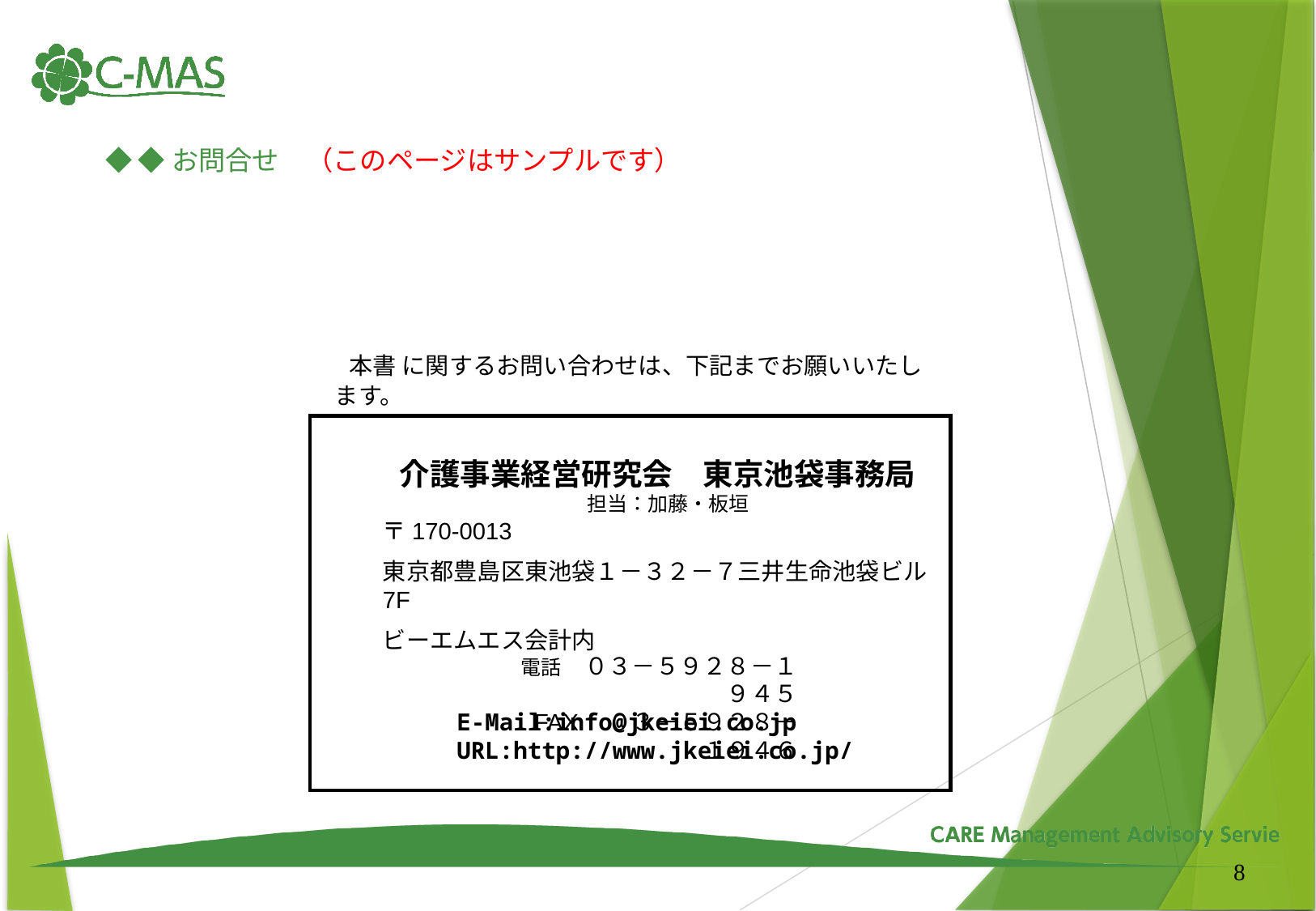

◆ ◆お問合せ　（このページはサンプルです）
 本書 に関するお問い合わせは、下記までお願いいたします。

介護事業経営研究会　東京池袋事務局
　担当：加藤・板垣
〒170-0013
東京都豊島区東池袋１－３２－７三井生命池袋ビル7F
ビーエムエス会計内
電話　０３－５９２８－１９４５
FAX　０３－５９２８－１９４６
E-Mail:info@jkeiei.co.jp
URL:http://www.jkeiei.co.jp/
8